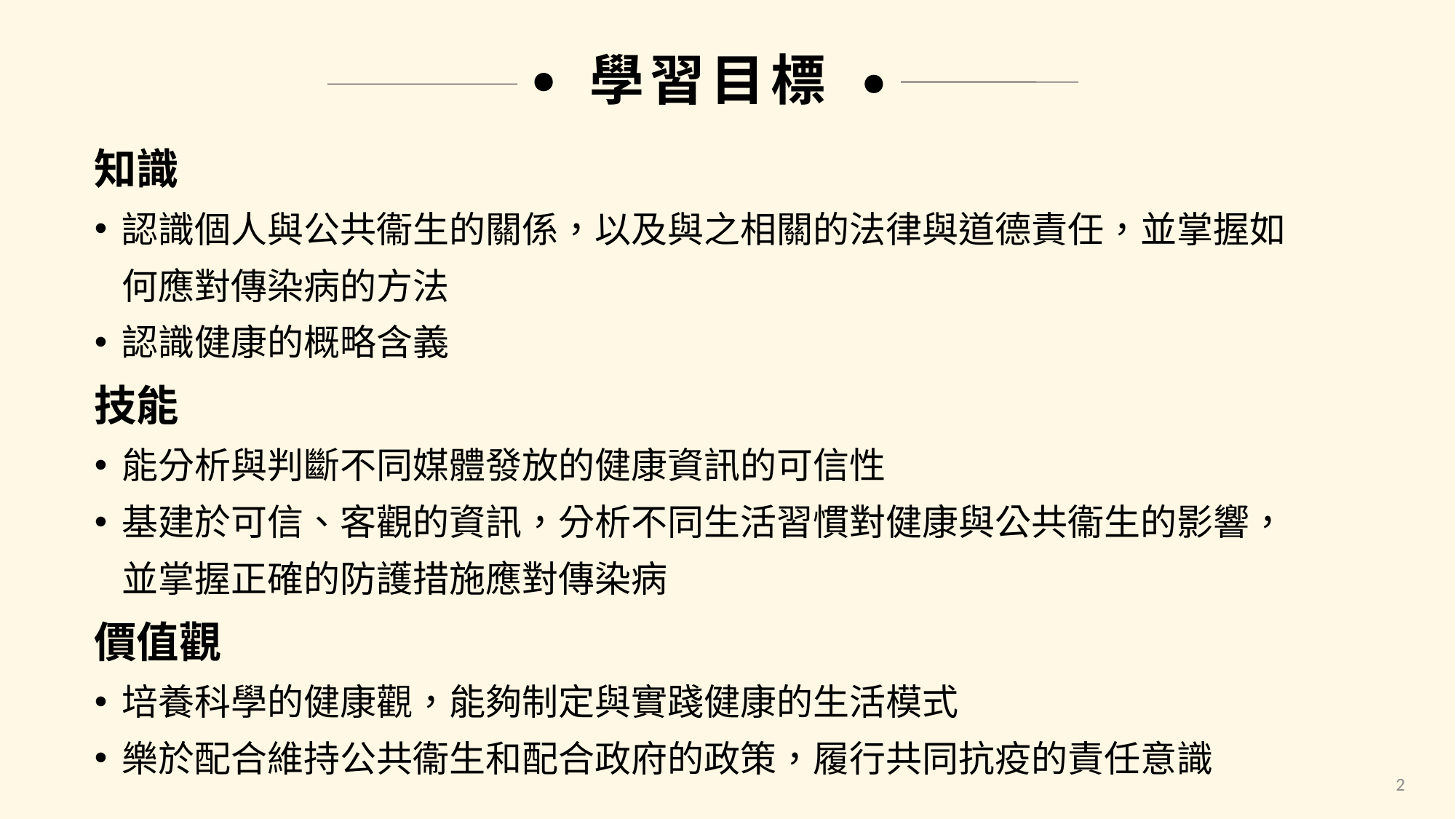

學習目標

知識
認識個人與公共衞生的關係，以及與之相關的法律與道德責任，並掌握如何應對傳染病的方法
認識健康的概略含義
技能
能分析與判斷不同媒體發放的健康資訊的可信性
基建於可信、客觀的資訊，分析不同生活習慣對健康與公共衞生的影響，並掌握正確的防護措施應對傳染病
價值觀
培養科學的健康觀，能夠制定與實踐健康的生活模式
樂於配合維持公共衞生和配合政府的政策，履行共同抗疫的責任意識